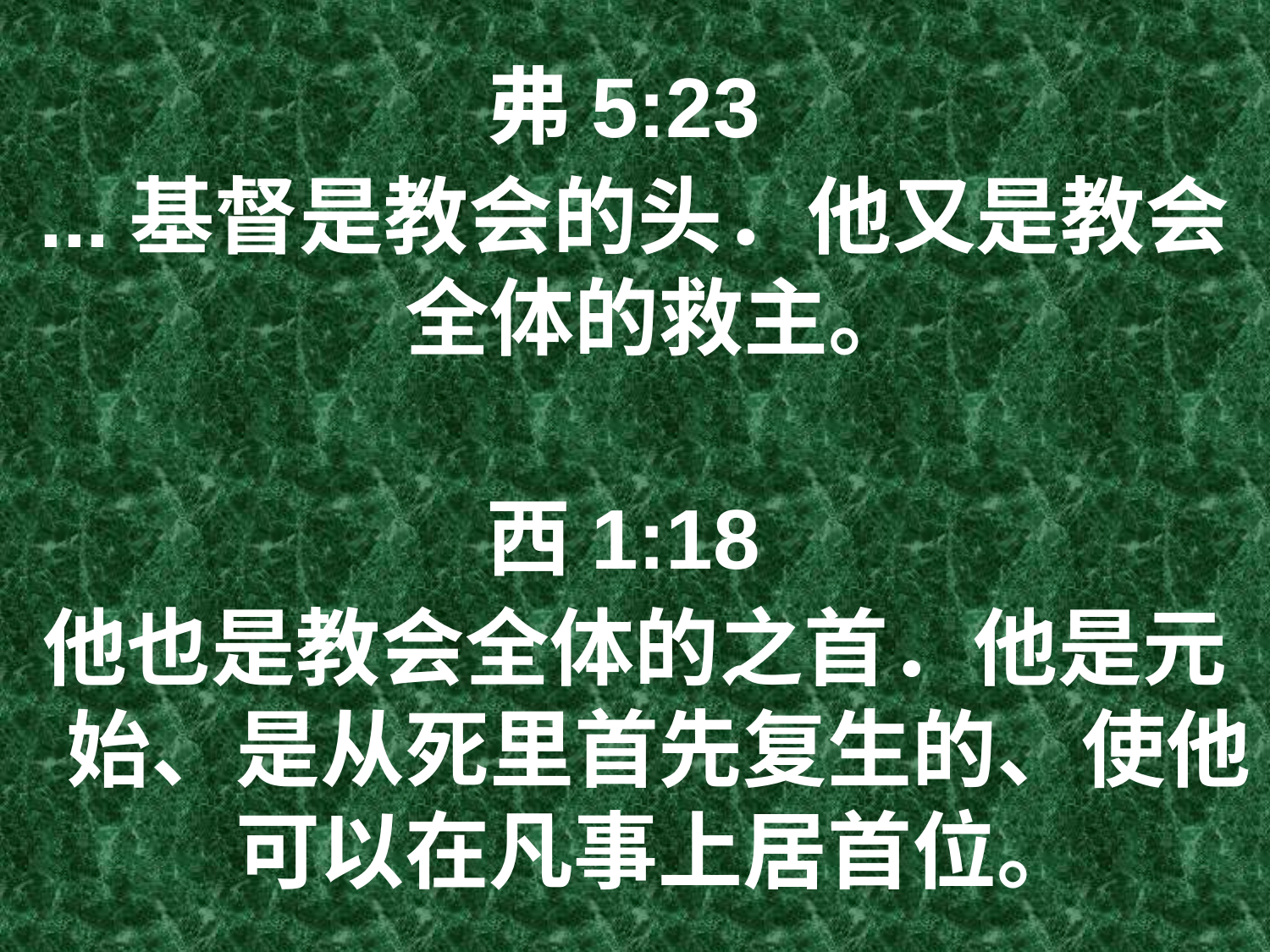

弗5:23
...基督是教会的头．他又是教会全体的救主。

西1:18
他也是教会全体的之首．他是元始、是从死里首先复生的、使他可以在凡事上居首位。